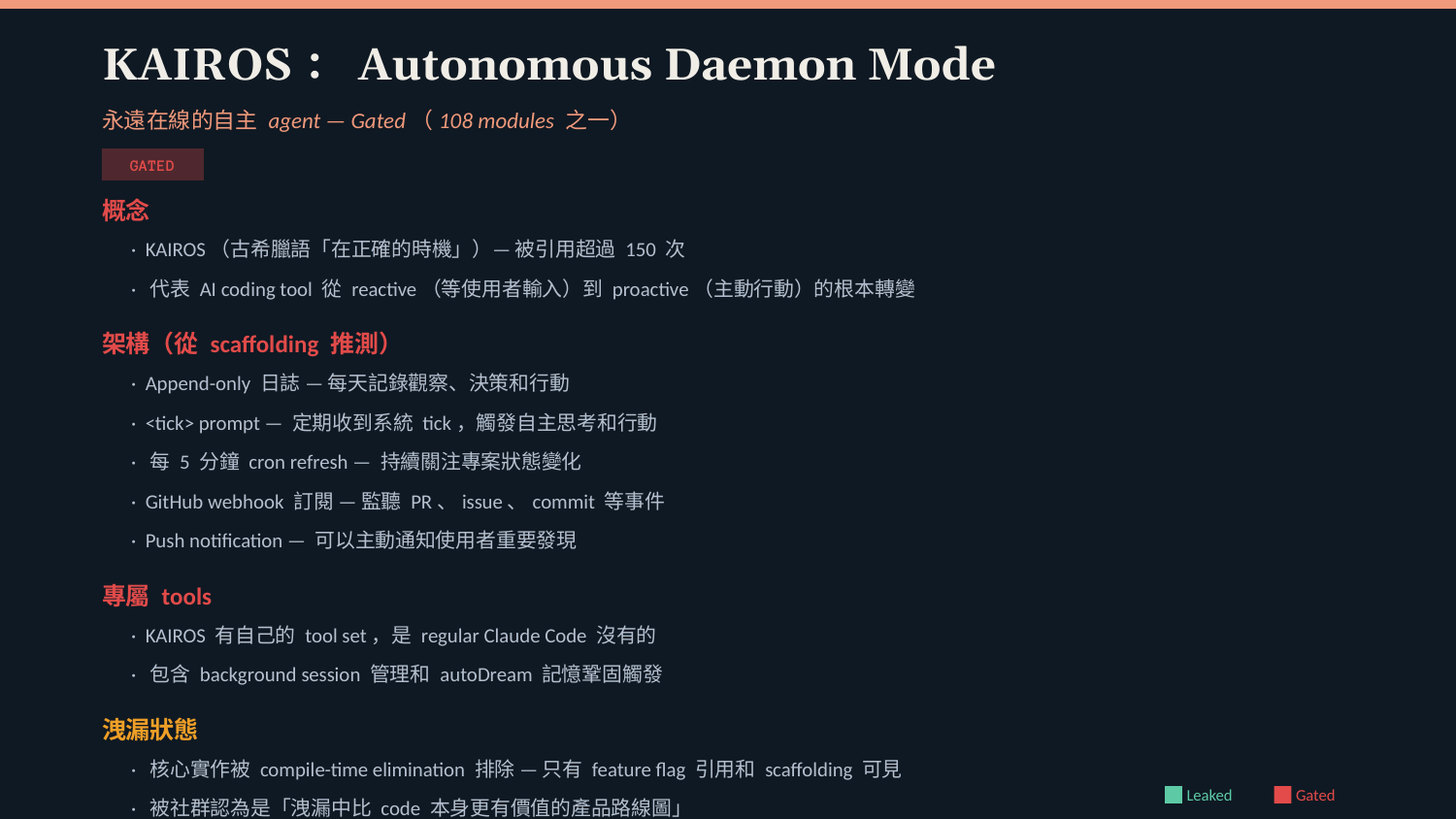

KAIROS：Autonomous Daemon Mode
永遠在線的自主 agent — Gated（108 modules 之一）

GATED
概念
·  KAIROS（古希臘語「在正確的時機」）— 被引用超過 150 次
·  代表 AI coding tool 從 reactive（等使用者輸入）到 proactive（主動行動）的根本轉變
架構（從 scaffolding 推測）
·  Append-only 日誌 — 每天記錄觀察、決策和行動
·  <tick> prompt — 定期收到系統 tick，觸發自主思考和行動
·  每 5 分鐘 cron refresh — 持續關注專案狀態變化
·  GitHub webhook 訂閱 — 監聽 PR、issue、commit 等事件
·  Push notification — 可以主動通知使用者重要發現
專屬 tools
·  KAIROS 有自己的 tool set，是 regular Claude Code 沒有的
·  包含 background session 管理和 autoDream 記憶鞏固觸發
洩漏狀態
·  核心實作被 compile-time elimination 排除 — 只有 feature flag 引用和 scaffolding 可見
Leaked
Gated

·  被社群認為是「洩漏中比 code 本身更有價值的產品路線圖」